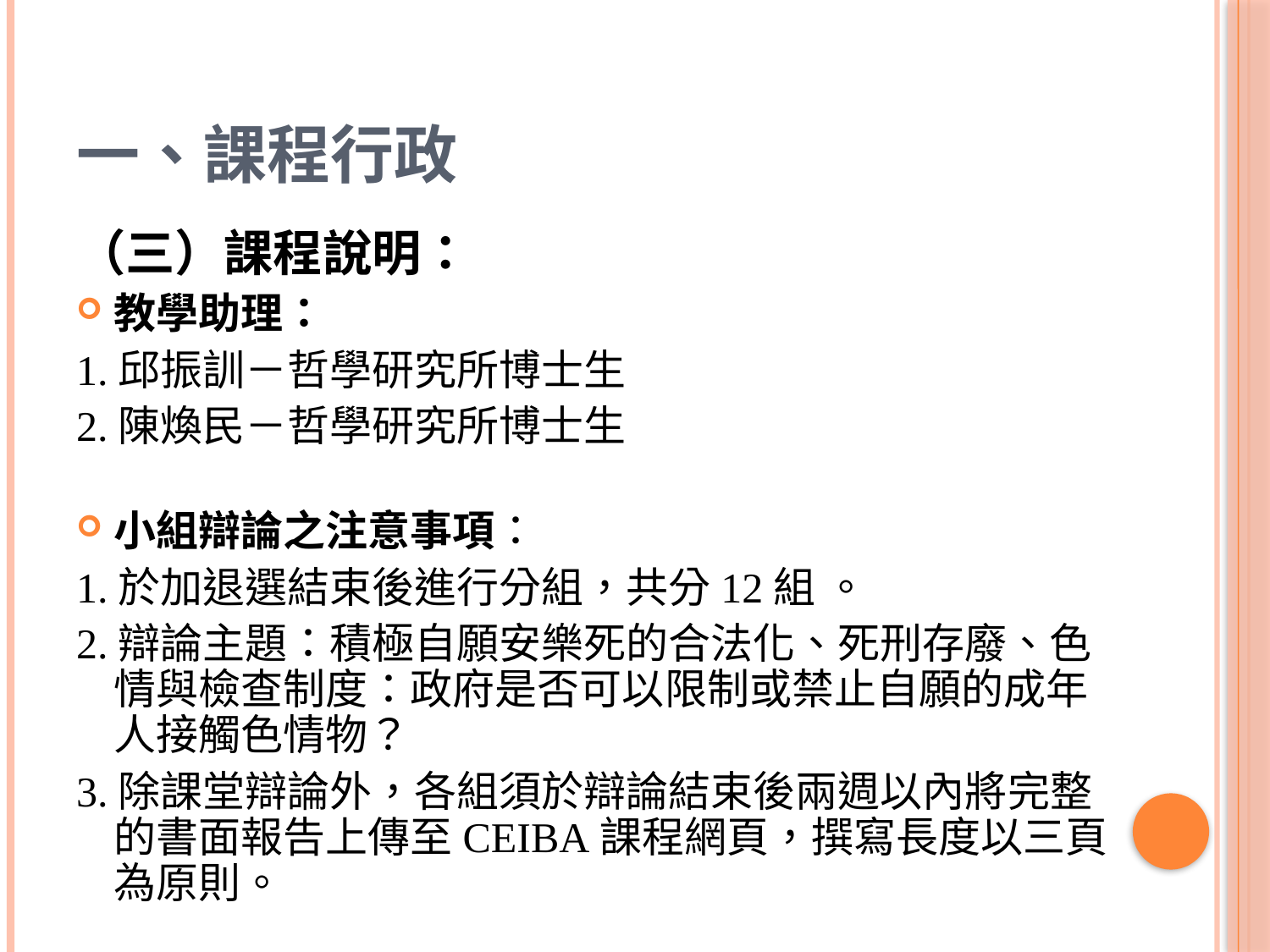

一、課程行政
（三）課程說明：
教學助理：
1.邱振訓－哲學研究所博士生
2.陳煥民－哲學研究所博士生

小組辯論之注意事項：
1.於加退選結束後進行分組，共分12組 。
2.辯論主題：積極自願安樂死的合法化、死刑存廢、色情與檢查制度：政府是否可以限制或禁止自願的成年人接觸色情物？
3.除課堂辯論外，各組須於辯論結束後兩週以內將完整的書面報告上傳至CEIBA課程網頁，撰寫長度以三頁為原則。